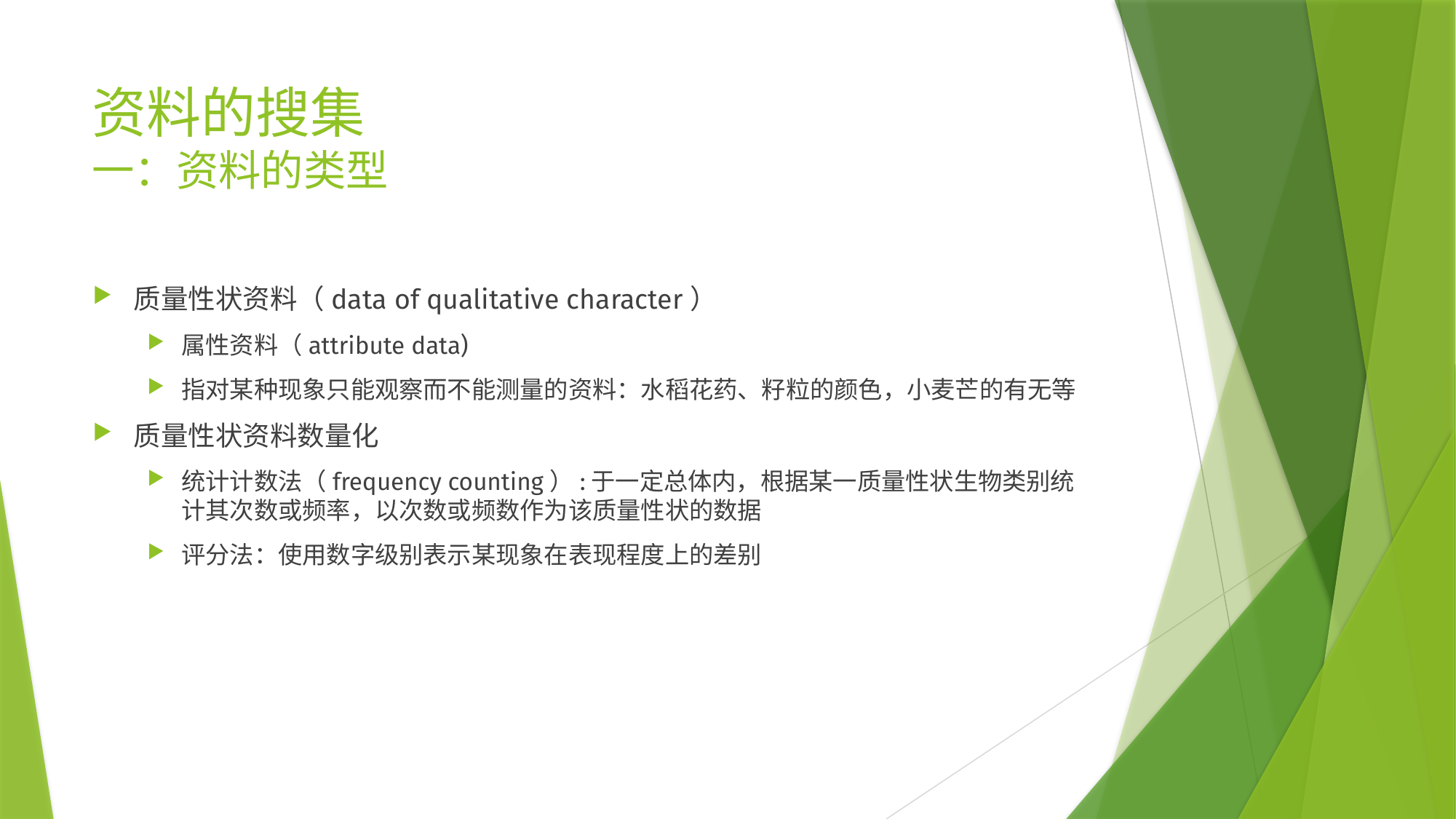

# 资料的搜集 一：资料的类型
质量性状资料（data of qualitative character）
属性资料（attribute data)
指对某种现象只能观察而不能测量的资料：水稻花药、籽粒的颜色，小麦芒的有无等
质量性状资料数量化
统计计数法（frequency counting）:于一定总体内，根据某一质量性状生物类别统计其次数或频率，以次数或频数作为该质量性状的数据
评分法：使用数字级别表示某现象在表现程度上的差别